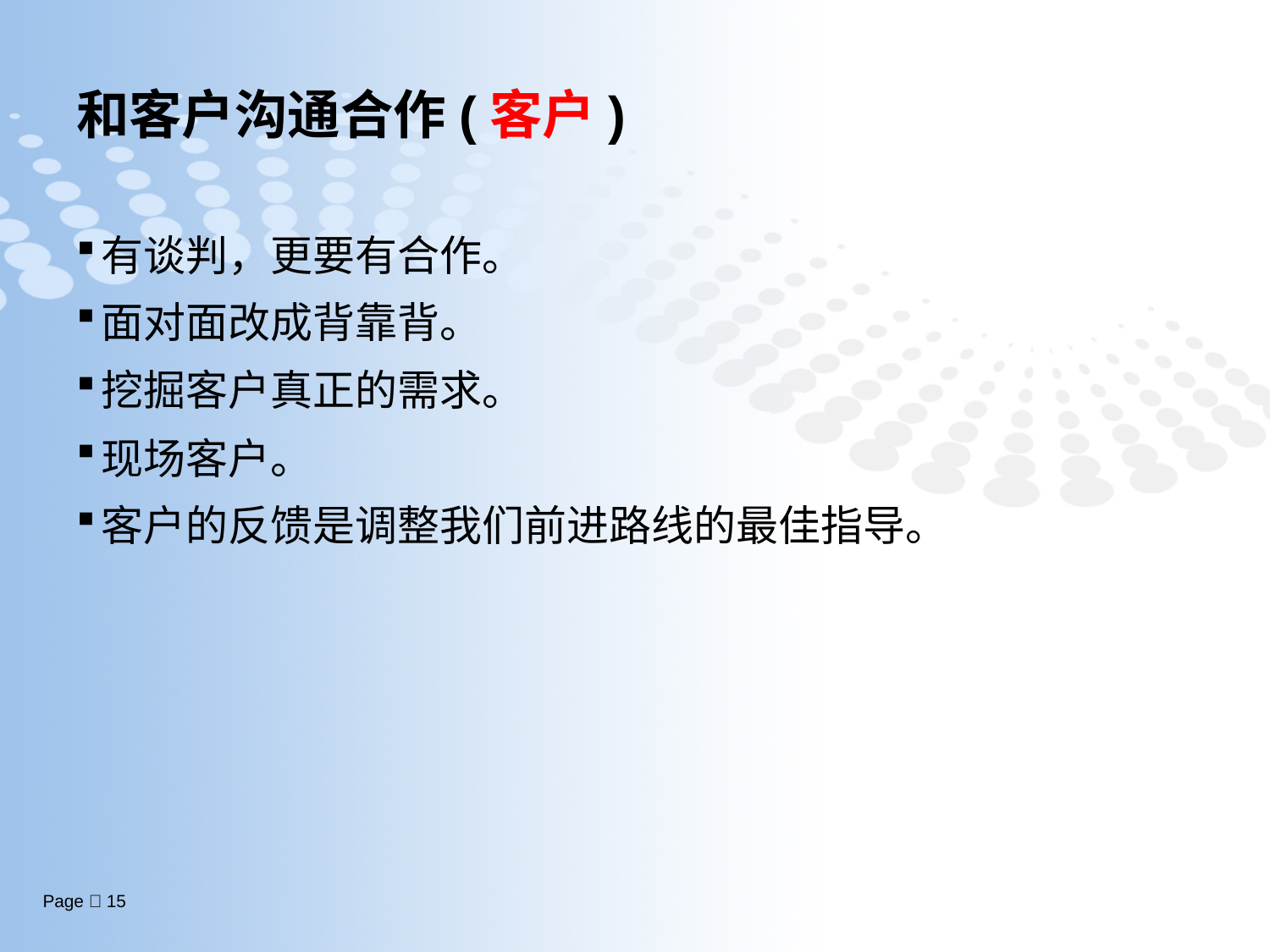

# 和客户沟通合作(客户)
有谈判，更要有合作。
面对面改成背靠背。
挖掘客户真正的需求。
现场客户。
客户的反馈是调整我们前进路线的最佳指导。